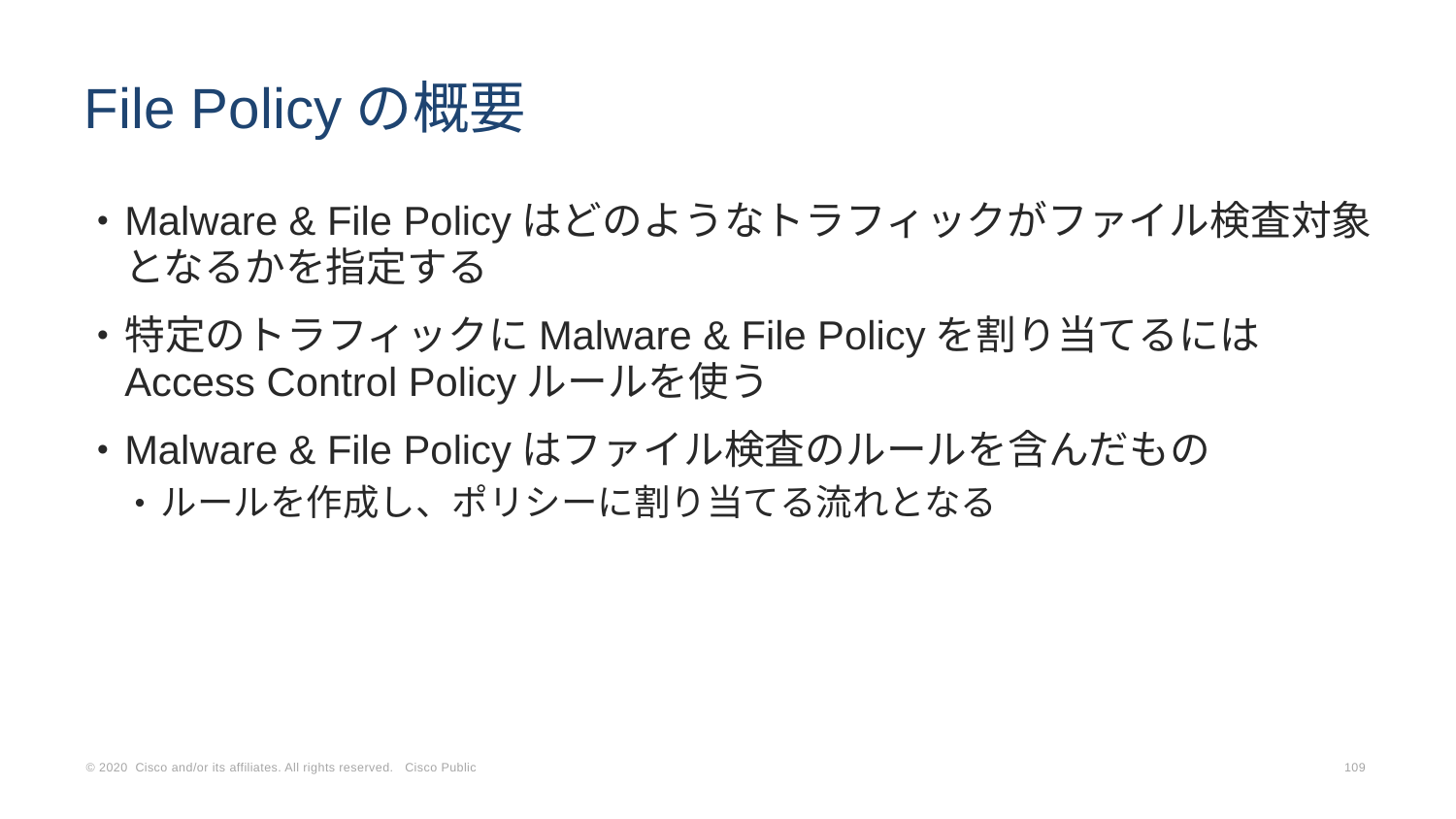

# File Policyの概要
Malware & File Policyはどのようなトラフィックがファイル検査対象となるかを指定する
特定のトラフィックにMalware & File Policyを割り当てるにはAccess Control Policyルールを使う
Malware & File Policyはファイル検査のルールを含んだもの
ルールを作成し、ポリシーに割り当てる流れとなる